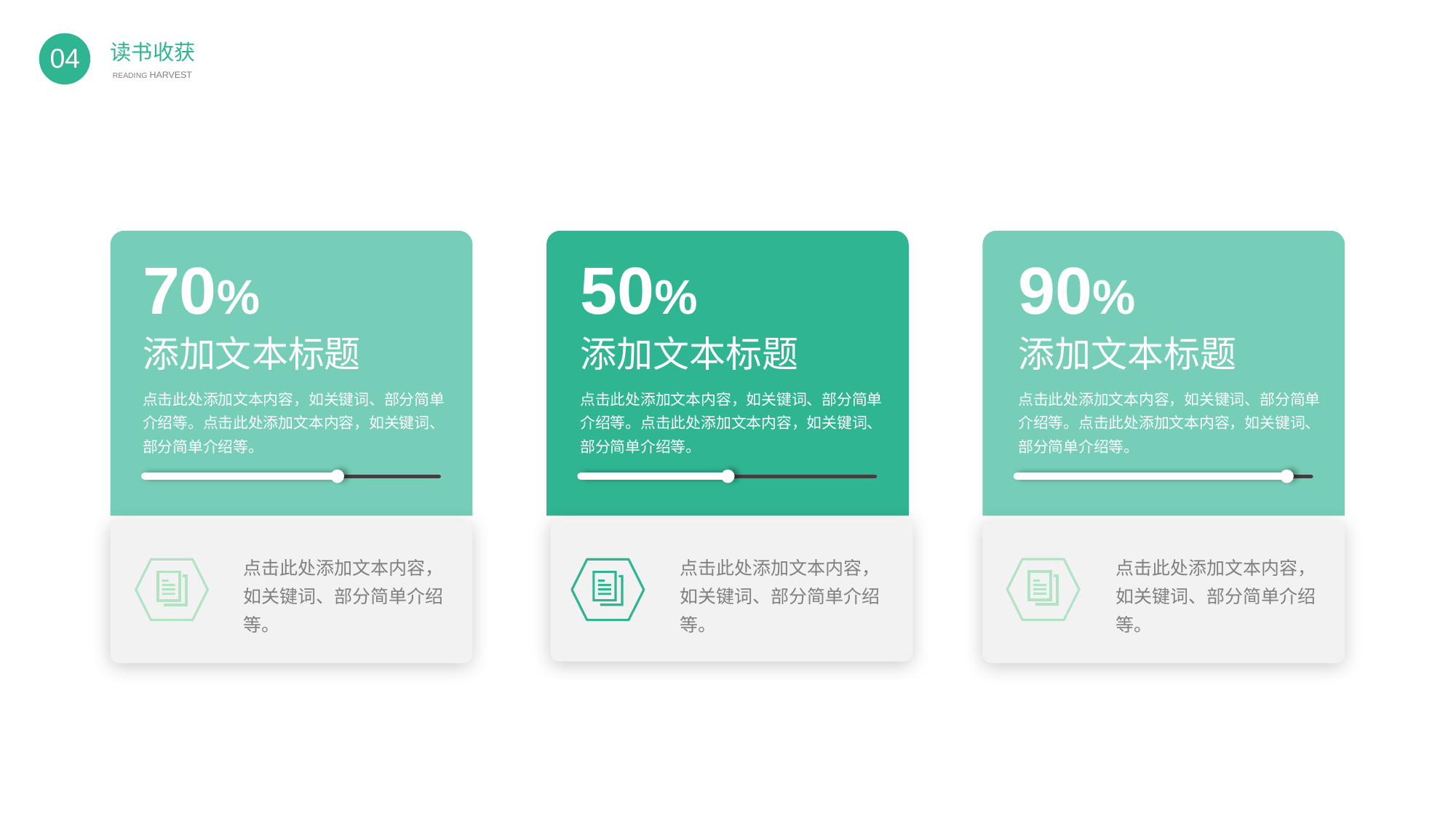

04
读书收获
READING HARVEST

70%
添加文本标题
点击此处添加文本内容，如关键词、部分简单介绍等。点击此处添加文本内容，如关键词、部分简单介绍等。

点击此处添加文本内容，如关键词、部分简单介绍等。

50%
添加文本标题
点击此处添加文本内容，如关键词、部分简单介绍等。点击此处添加文本内容，如关键词、部分简单介绍等。

点击此处添加文本内容，如关键词、部分简单介绍等。

90%
添加文本标题
点击此处添加文本内容，如关键词、部分简单介绍等。点击此处添加文本内容，如关键词、部分简单介绍等。

点击此处添加文本内容，如关键词、部分简单介绍等。